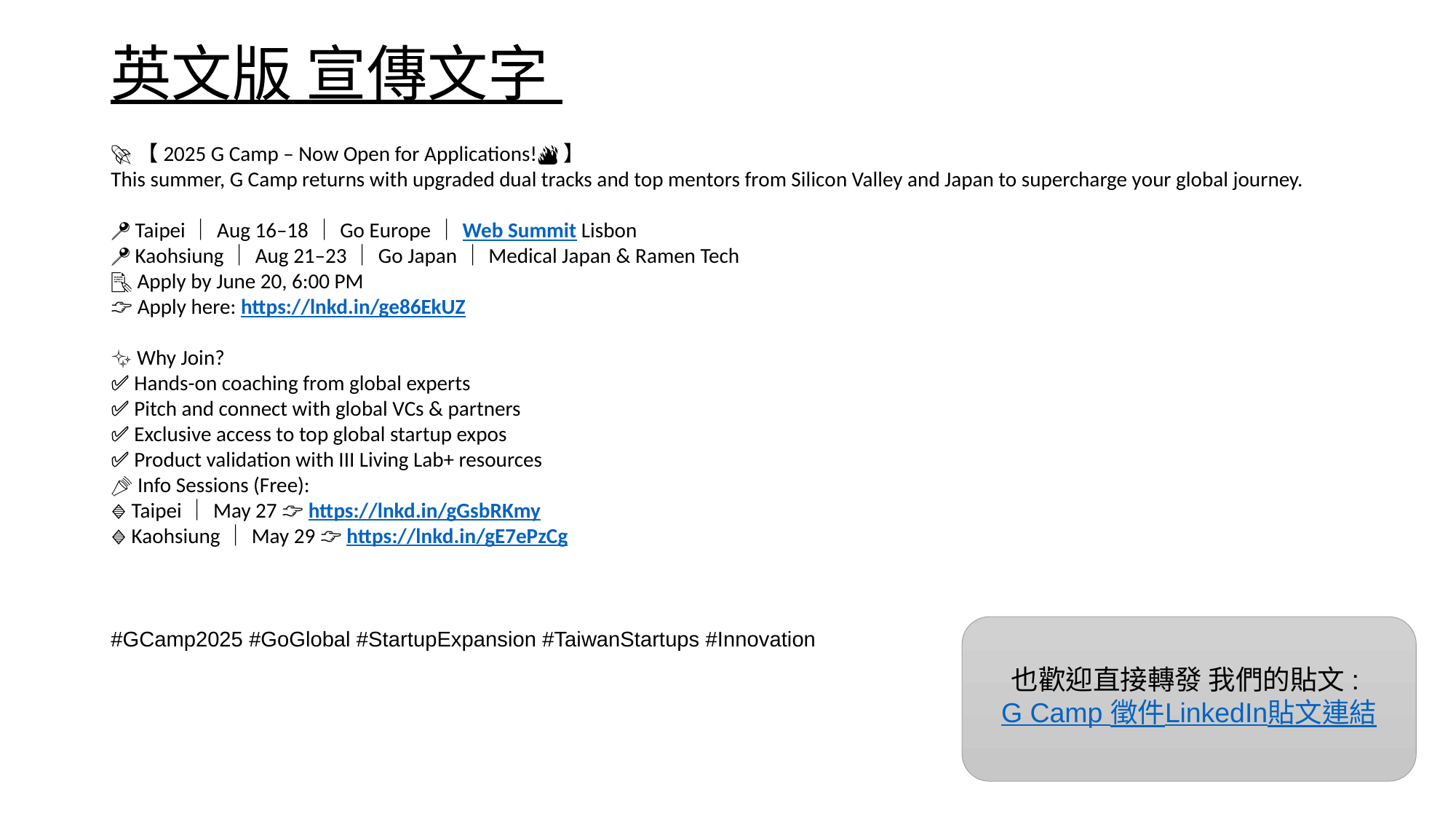

# 英文版 宣傳文字
🚀【2025 G Camp – Now Open for Applications!🔥】
This summer, G Camp returns with upgraded dual tracks and top mentors from Silicon Valley and Japan to supercharge your global journey.
📍 Taipei｜Aug 16–18｜Go Europe｜Web Summit Lisbon
📍 Kaohsiung｜Aug 21–23｜Go Japan｜Medical Japan & Ramen Tech
📝 Apply by June 20, 6:00 PM
👉 Apply here: https://lnkd.in/ge86EkUZ
✨ Why Join?
✅ Hands-on coaching from global experts
✅ Pitch and connect with global VCs & partners
✅ Exclusive access to top global startup expos
✅ Product validation with III Living Lab+ resources
📣 Info Sessions (Free):
🔹 Taipei｜May 27 👉 https://lnkd.in/gGsbRKmy
🔹 Kaohsiung｜May 29 👉 https://lnkd.in/gE7ePzCg

#GCamp2025 #GoGlobal #StartupExpansion #TaiwanStartups #Innovation
也歡迎直接轉發 我們的貼文:
G Camp 徵件LinkedIn貼文連結